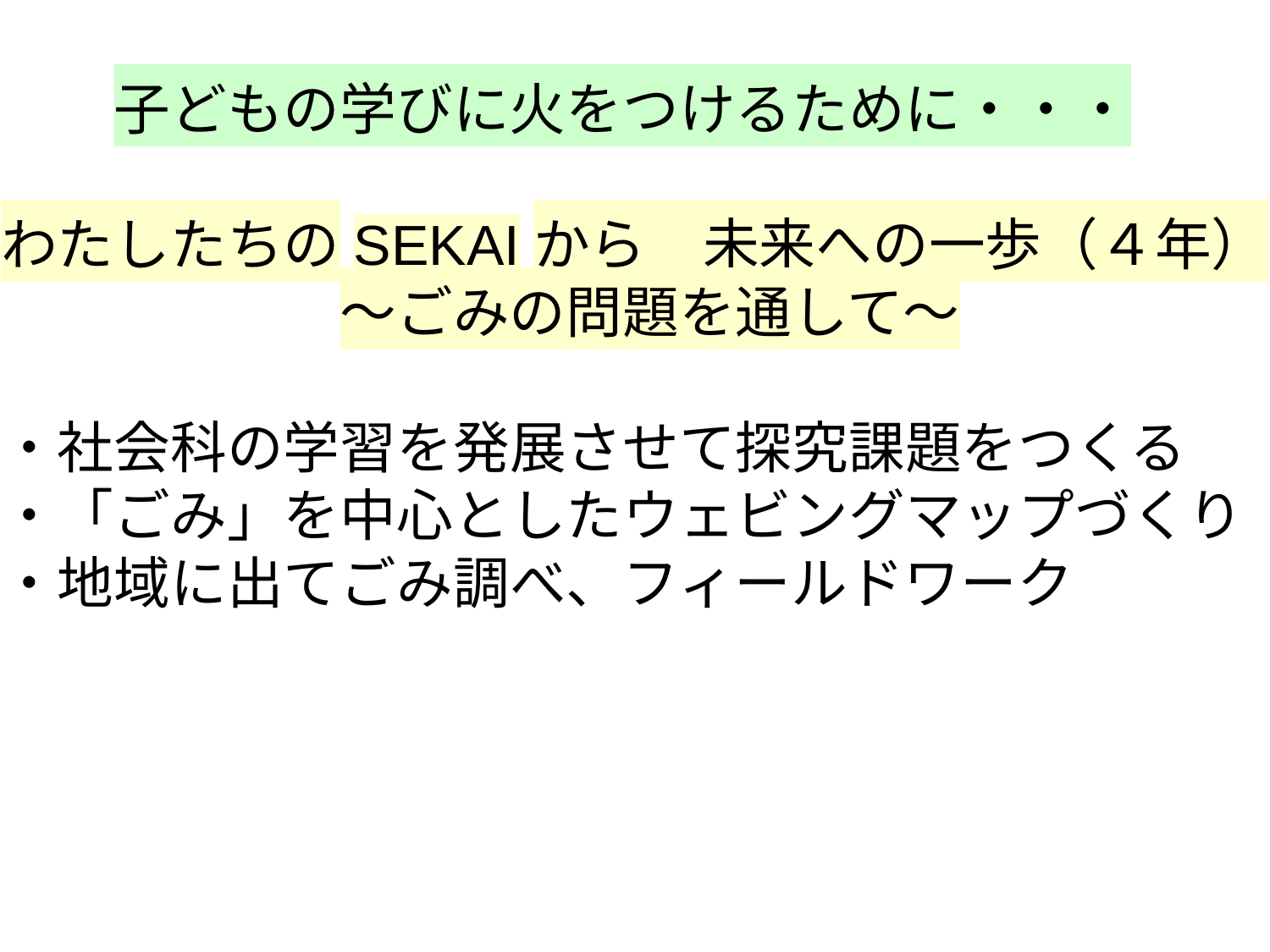

子どもの学びに火をつけるために・・・

わたしたちのSEKAIから　未来への一歩（４年）
　　　　　　～ごみの問題を通して～

・社会科の学習を発展させて探究課題をつくる
・「ごみ」を中心としたウェビングマップづくり
・地域に出てごみ調べ、フィールドワーク